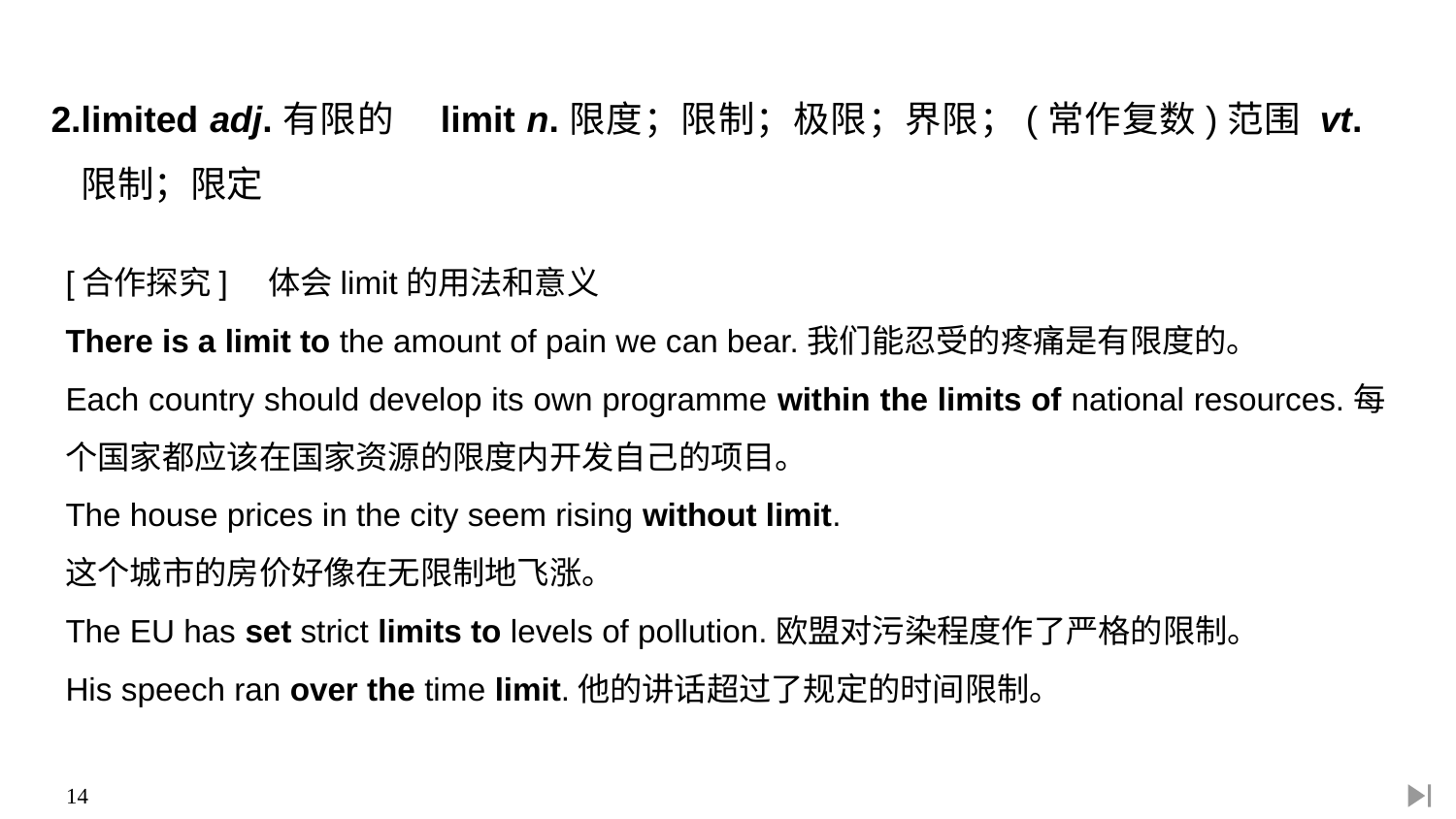

2.limited adj.有限的　limit n.限度；限制；极限；界限；(常作复数)范围 vt.限制；限定
[合作探究]　体会limit的用法和意义
There is a limit to the amount of pain we can bear.我们能忍受的疼痛是有限度的。
Each country should develop its own programme within the limits of national resources.每个国家都应该在国家资源的限度内开发自己的项目。
The house prices in the city seem rising without limit.
这个城市的房价好像在无限制地飞涨。
The EU has set strict limits to levels of pollution.欧盟对污染程度作了严格的限制。
His speech ran over the time limit.他的讲话超过了规定的时间限制。